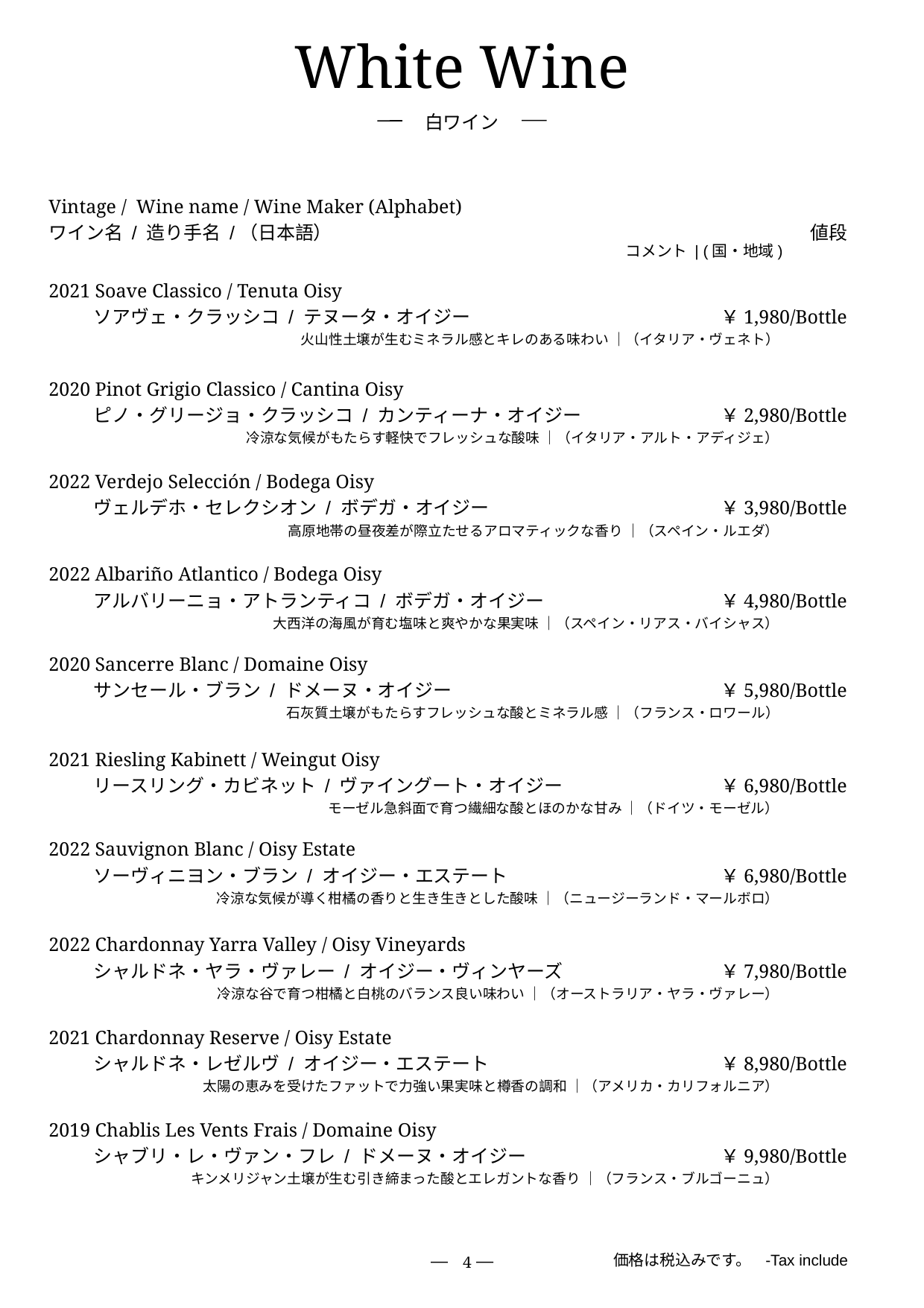

White Wine

白ワイン

Vintage /  Wine name / Wine Maker (Alphabet)
ワイン名 / 造り手名 /（日本語）
値段
 コメント | (国・地域)
2021 Soave Classico / Tenuta Oisy
ソアヴェ・クラッシコ / テヌータ・オイジー
￥1,980/Bottle
火山性土壌が生むミネラル感とキレのある味わい ｜（イタリア・ヴェネト）
2020 Pinot Grigio Classico / Cantina Oisy
ピノ・グリージョ・クラッシコ / カンティーナ・オイジー
￥2,980/Bottle
冷涼な気候がもたらす軽快でフレッシュな酸味 ｜（イタリア・アルト・アディジェ）
2022 Verdejo Selección / Bodega Oisy
ヴェルデホ・セレクシオン / ボデガ・オイジー
￥3,980/Bottle
高原地帯の昼夜差が際立たせるアロマティックな香り ｜（スペイン・ルエダ）
2022 Albariño Atlantico / Bodega Oisy
アルバリーニョ・アトランティコ / ボデガ・オイジー
￥4,980/Bottle
大西洋の海風が育む塩味と爽やかな果実味 ｜（スペイン・リアス・バイシャス）
2020 Sancerre Blanc / Domaine Oisy
サンセール・ブラン / ドメーヌ・オイジー
￥5,980/Bottle
石灰質土壌がもたらすフレッシュな酸とミネラル感 ｜（フランス・ロワール）
2021 Riesling Kabinett / Weingut Oisy
リースリング・カビネット / ヴァイングート・オイジー
￥6,980/Bottle
モーゼル急斜面で育つ繊細な酸とほのかな甘み ｜（ドイツ・モーゼル）
2022 Sauvignon Blanc / Oisy Estate
ソーヴィニヨン・ブラン / オイジー・エステート
￥6,980/Bottle
冷涼な気候が導く柑橘の香りと生き生きとした酸味 ｜（ニュージーランド・マールボロ）
2022 Chardonnay Yarra Valley / Oisy Vineyards
シャルドネ・ヤラ・ヴァレー / オイジー・ヴィンヤーズ
￥7,980/Bottle
冷涼な谷で育つ柑橘と白桃のバランス良い味わい ｜（オーストラリア・ヤラ・ヴァレー）
2021 Chardonnay Reserve / Oisy Estate
シャルドネ・レゼルヴ / オイジー・エステート
￥8,980/Bottle
太陽の恵みを受けたファットで力強い果実味と樽香の調和 ｜（アメリカ・カリフォルニア）
2019 Chablis Les Vents Frais / Domaine Oisy
シャブリ・レ・ヴァン・フレ / ドメーヌ・オイジー
￥9,980/Bottle
キンメリジャン土壌が生む引き締まった酸とエレガントな香り ｜（フランス・ブルゴーニュ）

価格は税込みです。   -Tax include
4